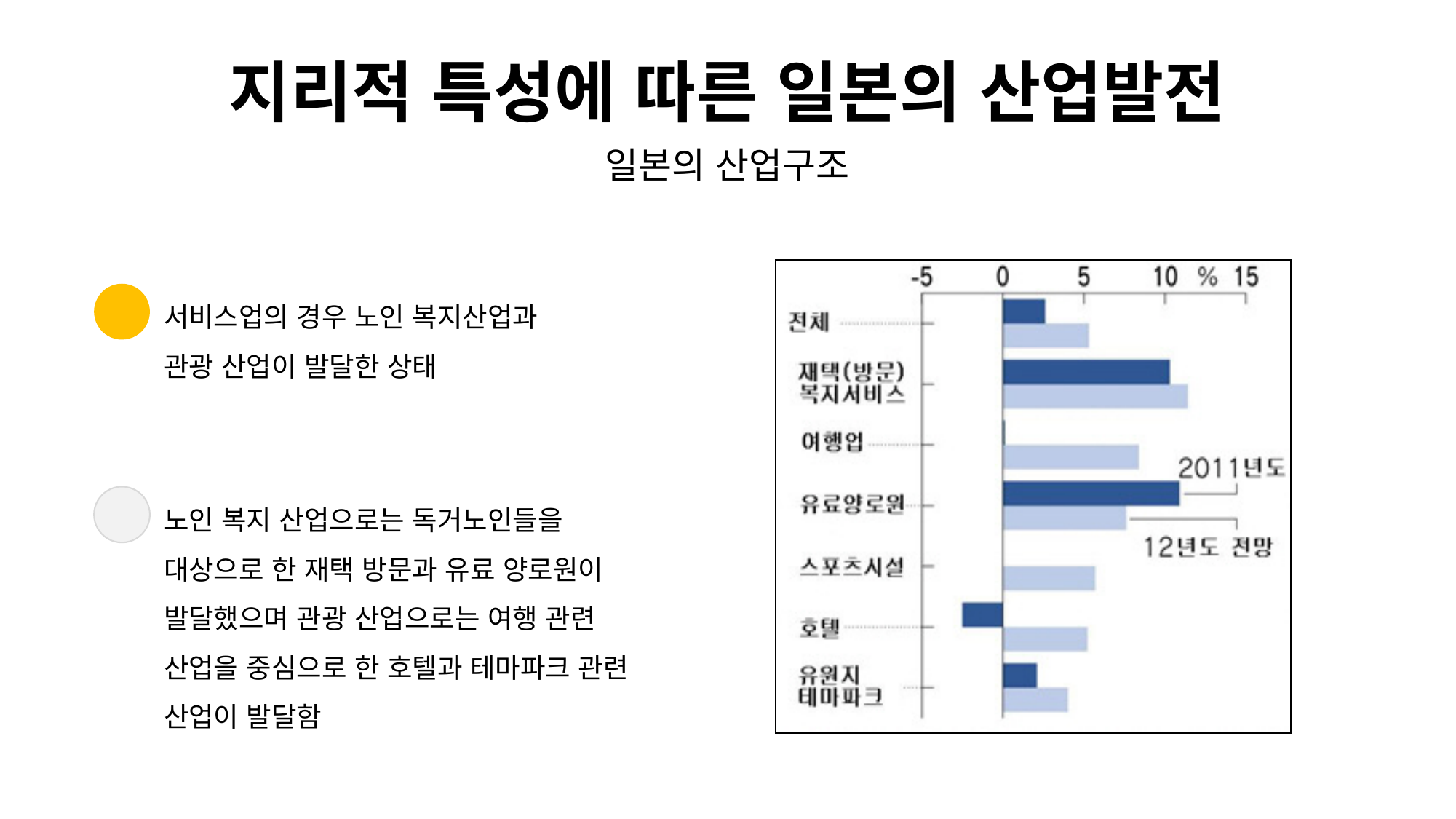

지리적 특성에 따른 일본의 산업발전
일본의 산업구조

서비스업의 경우 노인 복지산업과
관광 산업이 발달한 상태

노인 복지 산업으로는 독거노인들을
대상으로 한 재택 방문과 유료 양로원이
발달했으며 관광 산업으로는 여행 관련
산업을 중심으로 한 호텔과 테마파크 관련
산업이 발달함